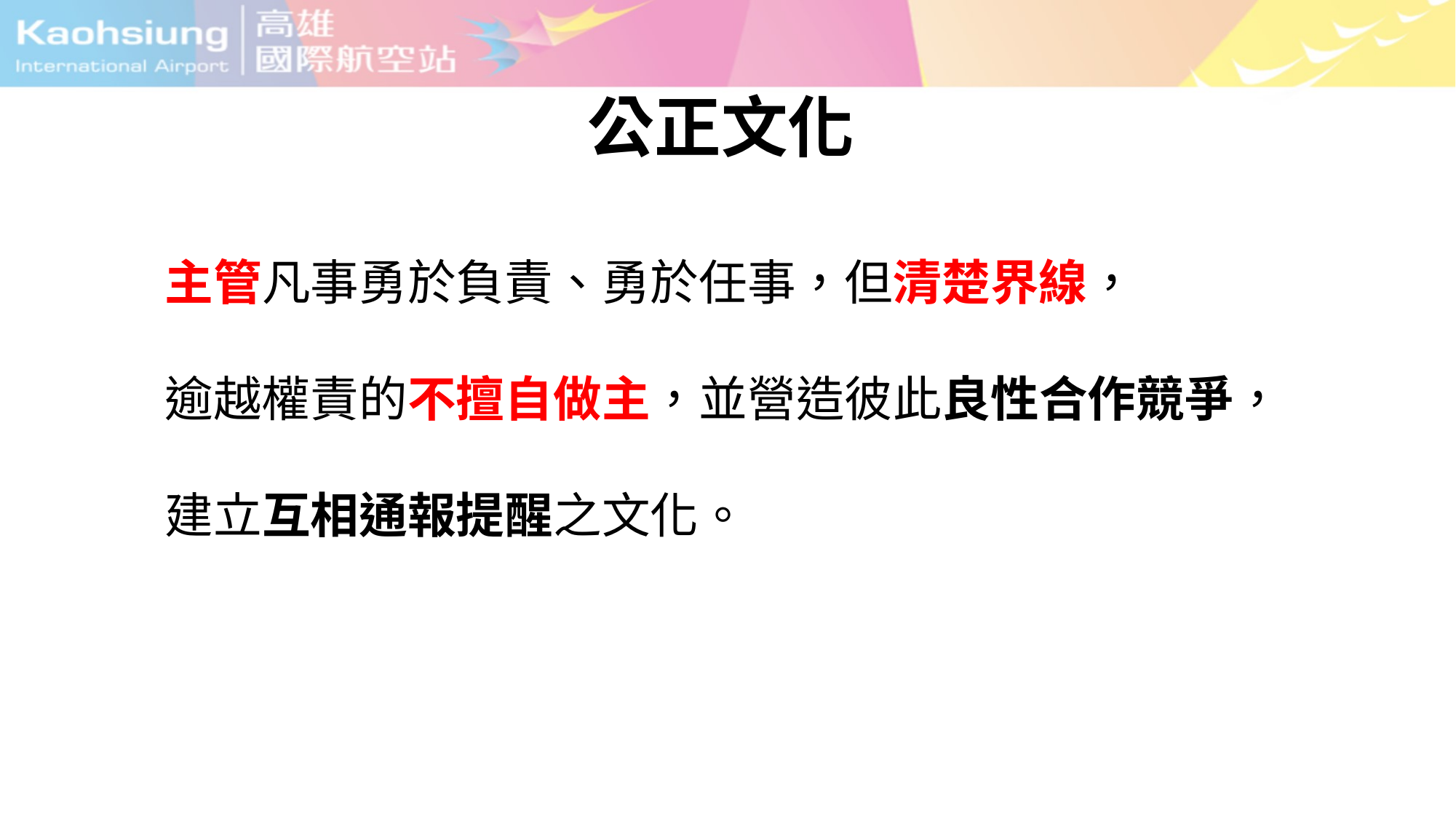

公正文化
主管凡事勇於負責、勇於任事，但清楚界線，
逾越權責的不擅自做主，並營造彼此良性合作競爭，
建立互相通報提醒之文化。